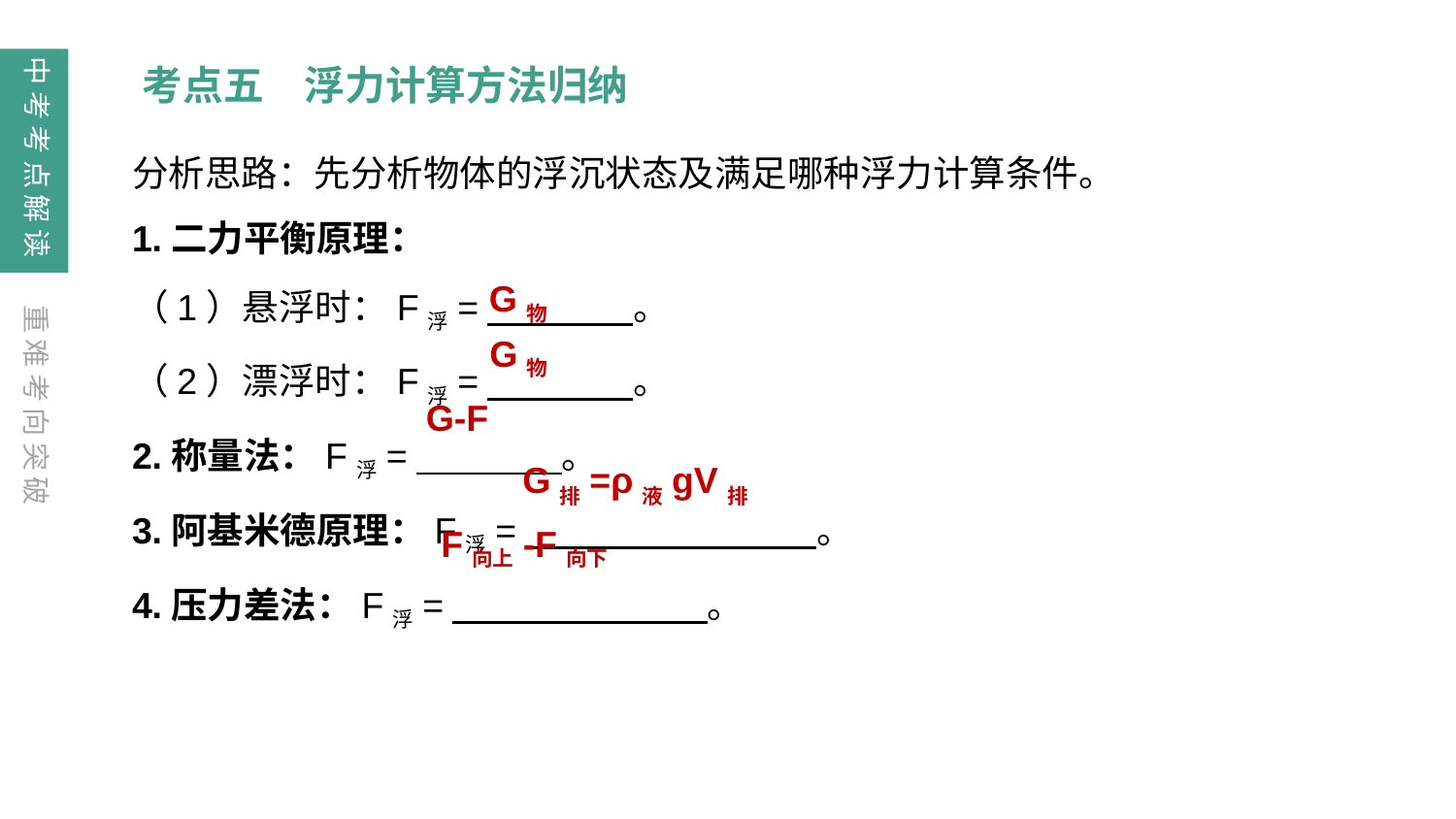

中考考点解读

考点五　浮力计算方法归纳
分析思路：先分析物体的浮沉状态及满足哪种浮力计算条件。
1.二力平衡原理：
（1）悬浮时：F浮=　　　　。
（2）漂浮时：F浮=　　　　。
2.称量法：F浮=　　　　。
3.阿基米德原理：F浮=　　　　　　　　。
4.压力差法：F浮=　　　　　　　。
G物
重难考向突破
G物
G-F
G排=ρ液gV排
F向上-F向下